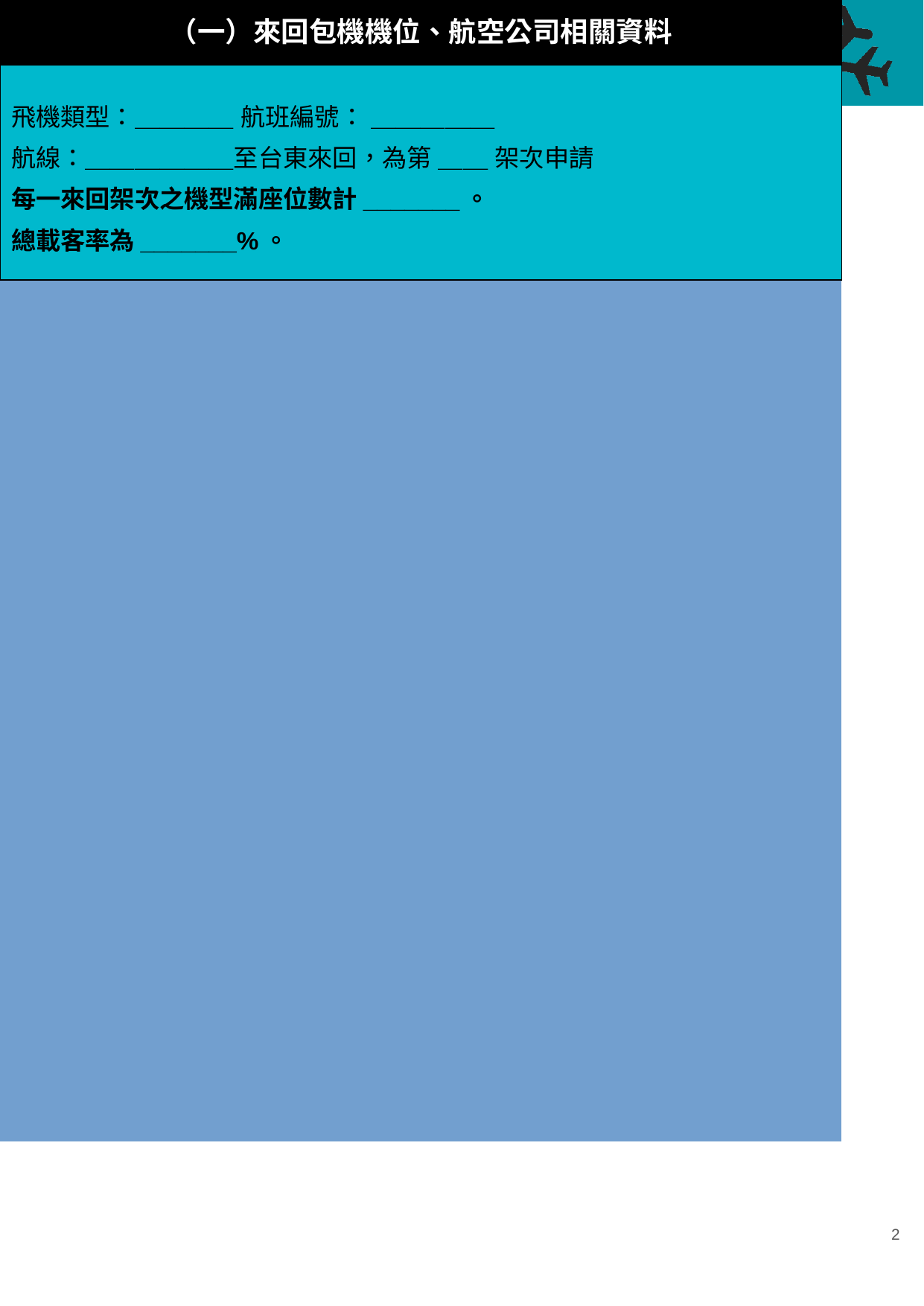

如本頁面不足，
請於左側複製本投影片
進行新增
| （一）來回包機機位、航空公司相關資料 |
| --- |
| 飛機類型：＿＿＿＿ 航班編號： ＿＿＿＿＿ 航線：＿＿＿＿＿＿至台東來回，為第 ＿＿ 架次申請 每一來回架次之機型滿座位數計\_\_\_\_\_\_\_。 總載客率為\_\_\_\_\_\_\_%。 |
|  |
| (需具完善以下資料並貼於此欄） 來回程 1.航班日期、航班編號、出入境城市及民航局公文 2.旅客姓名、機票號碼 3.航空公司核章 |
總載客率計算公式：
(來程載客數+回程載客數) / 機型滿座位數*2
總載客率計算展開 - 舉例和說明：
機型滿座位數計： 215  座位
每一來回架次之機型滿座位數計 215*2趟 =   430  座位
來程載客數 100 人＋回程載客數 190 人，來回共  290  人
總載客率 = 290/430 =  67.4 %（需達 60%(含)以上)
2